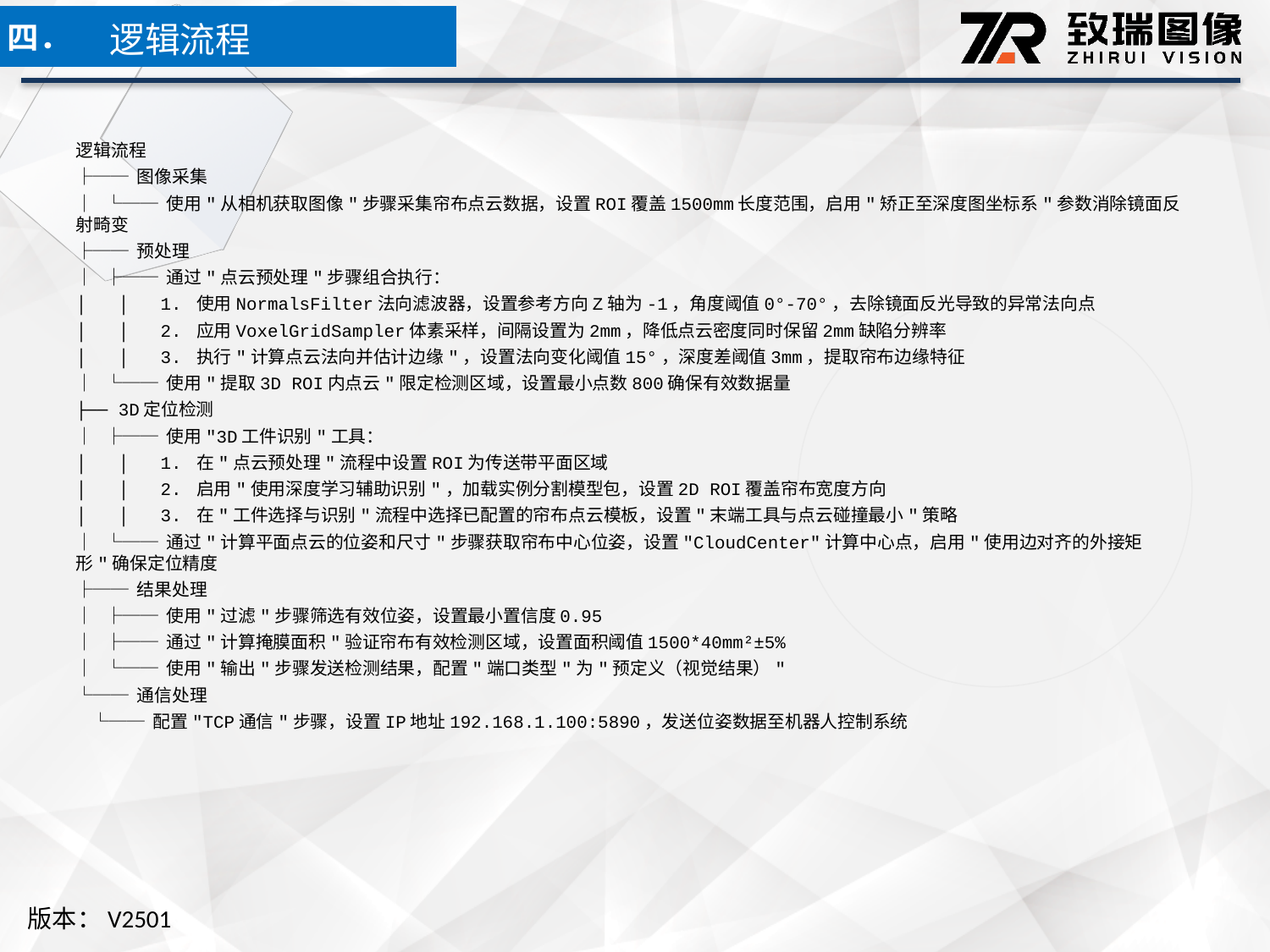

逻辑流程
四．

逻辑流程
├── 图像采集
│   └── 使用"从相机获取图像"步骤采集帘布点云数据，设置ROI覆盖1500mm长度范围，启用"矫正至深度图坐标系"参数消除镜面反射畸变
├── 预处理
│   ├── 通过"点云预处理"步骤组合执行：
│   │   1. 使用NormalsFilter法向滤波器，设置参考方向Z轴为-1，角度阈值0°-70°，去除镜面反光导致的异常法向点
│   │   2. 应用VoxelGridSampler体素采样，间隔设置为2mm，降低点云密度同时保留2mm缺陷分辨率
│   │   3. 执行"计算点云法向并估计边缘"，设置法向变化阈值15°，深度差阈值3mm，提取帘布边缘特征
│   └── 使用"提取3D ROI内点云"限定检测区域，设置最小点数800确保有效数据量
├── 3D定位检测
│   ├── 使用"3D工件识别"工具：
│   │   1. 在"点云预处理"流程中设置ROI为传送带平面区域
│   │   2. 启用"使用深度学习辅助识别"，加载实例分割模型包，设置2D ROI覆盖帘布宽度方向
│   │   3. 在"工件选择与识别"流程中选择已配置的帘布点云模板，设置"末端工具与点云碰撞最小"策略
│   └── 通过"计算平面点云的位姿和尺寸"步骤获取帘布中心位姿，设置"CloudCenter"计算中心点，启用"使用边对齐的外接矩形"确保定位精度
├── 结果处理
│   ├── 使用"过滤"步骤筛选有效位姿，设置最小置信度0.95
│   ├── 通过"计算掩膜面积"验证帘布有效检测区域，设置面积阈值1500*40mm²±5%
│   └── 使用"输出"步骤发送检测结果，配置"端口类型"为"预定义（视觉结果）"
└── 通信处理
    └── 配置"TCP通信"步骤，设置IP地址192.168.1.100:5890，发送位姿数据至机器人控制系统